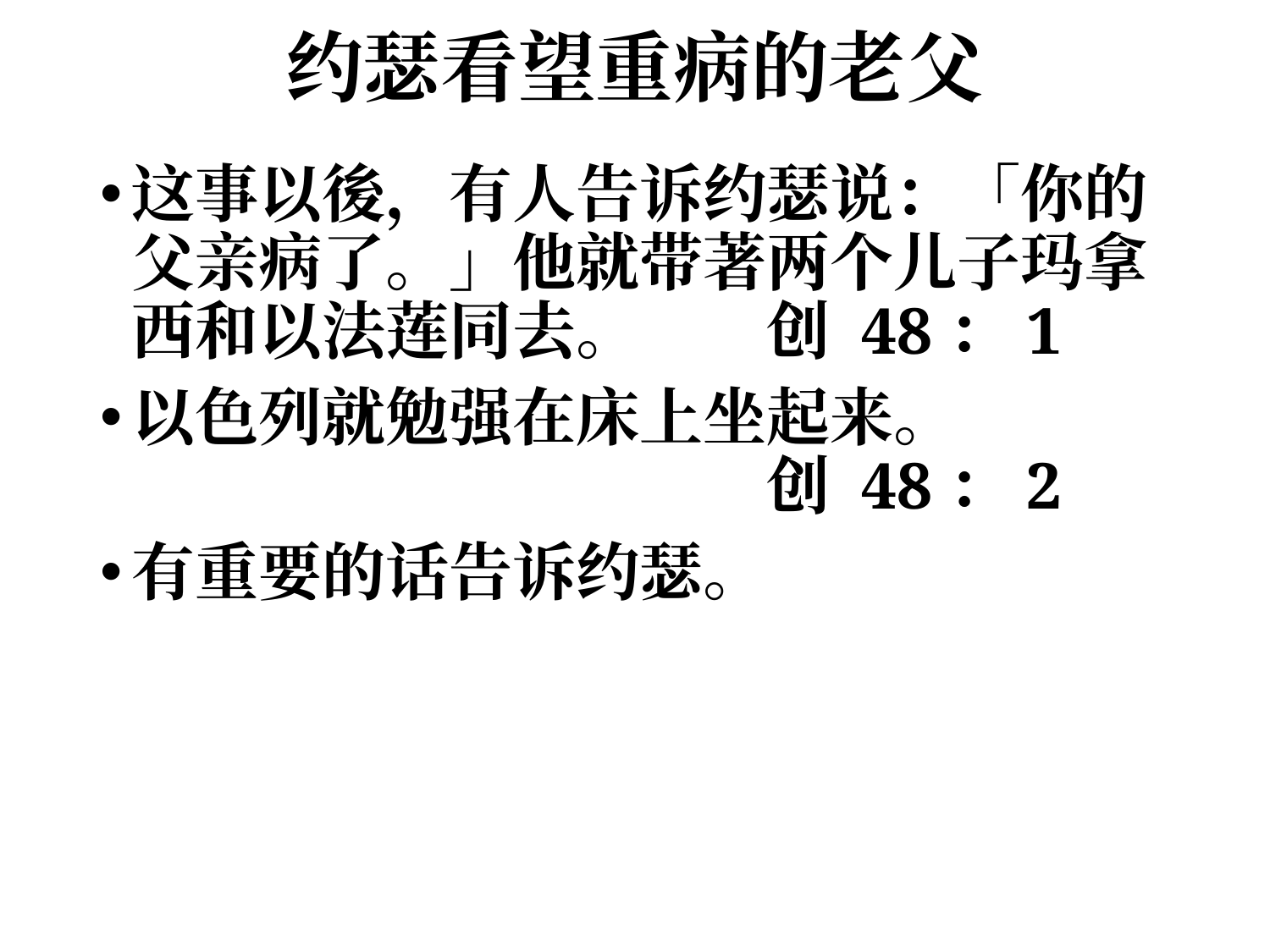

# 约瑟看望重病的老父
这事以後，有人告诉约瑟说：「你的父亲病了。」他就带著两个儿子玛拿西和以法莲同去。	创 48：1
以色列就勉强在床上坐起来。							创 48：2
有重要的话告诉约瑟。